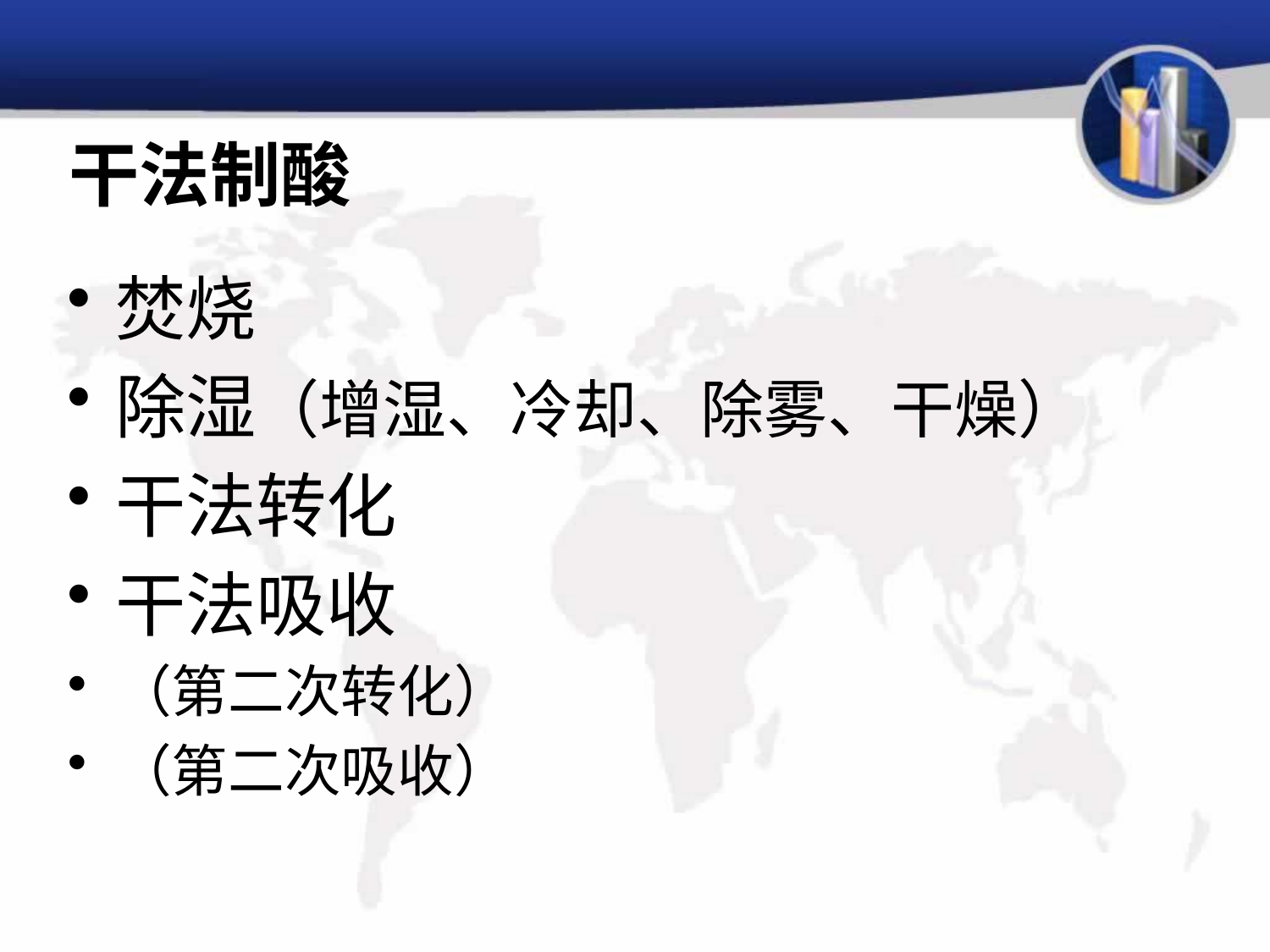

# 干法制酸
焚烧
除湿（增湿、冷却、除雾、干燥）
干法转化
干法吸收
（第二次转化）
（第二次吸收）